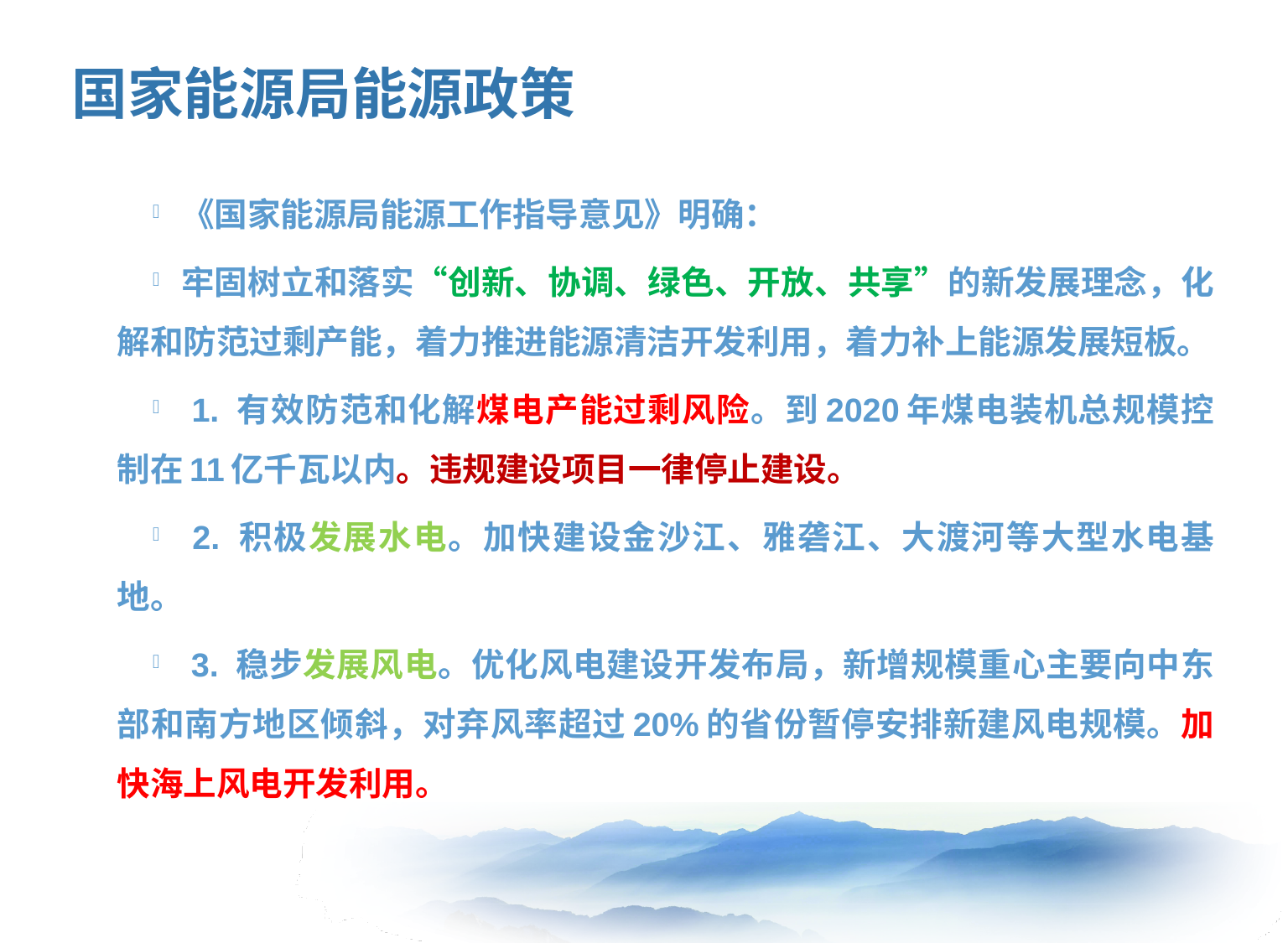

# 国家能源局能源政策
《国家能源局能源工作指导意见》明确：
牢固树立和落实“创新、协调、绿色、开放、共享”的新发展理念，化解和防范过剩产能，着力推进能源清洁开发利用，着力补上能源发展短板。
 1. 有效防范和化解煤电产能过剩风险。到2020年煤电装机总规模控制在11亿千瓦以内。违规建设项目一律停止建设。
 2. 积极发展水电。加快建设金沙江、雅砻江、大渡河等大型水电基地。
 3. 稳步发展风电。优化风电建设开发布局，新增规模重心主要向中东部和南方地区倾斜，对弃风率超过20%的省份暂停安排新建风电规模。加快海上风电开发利用。